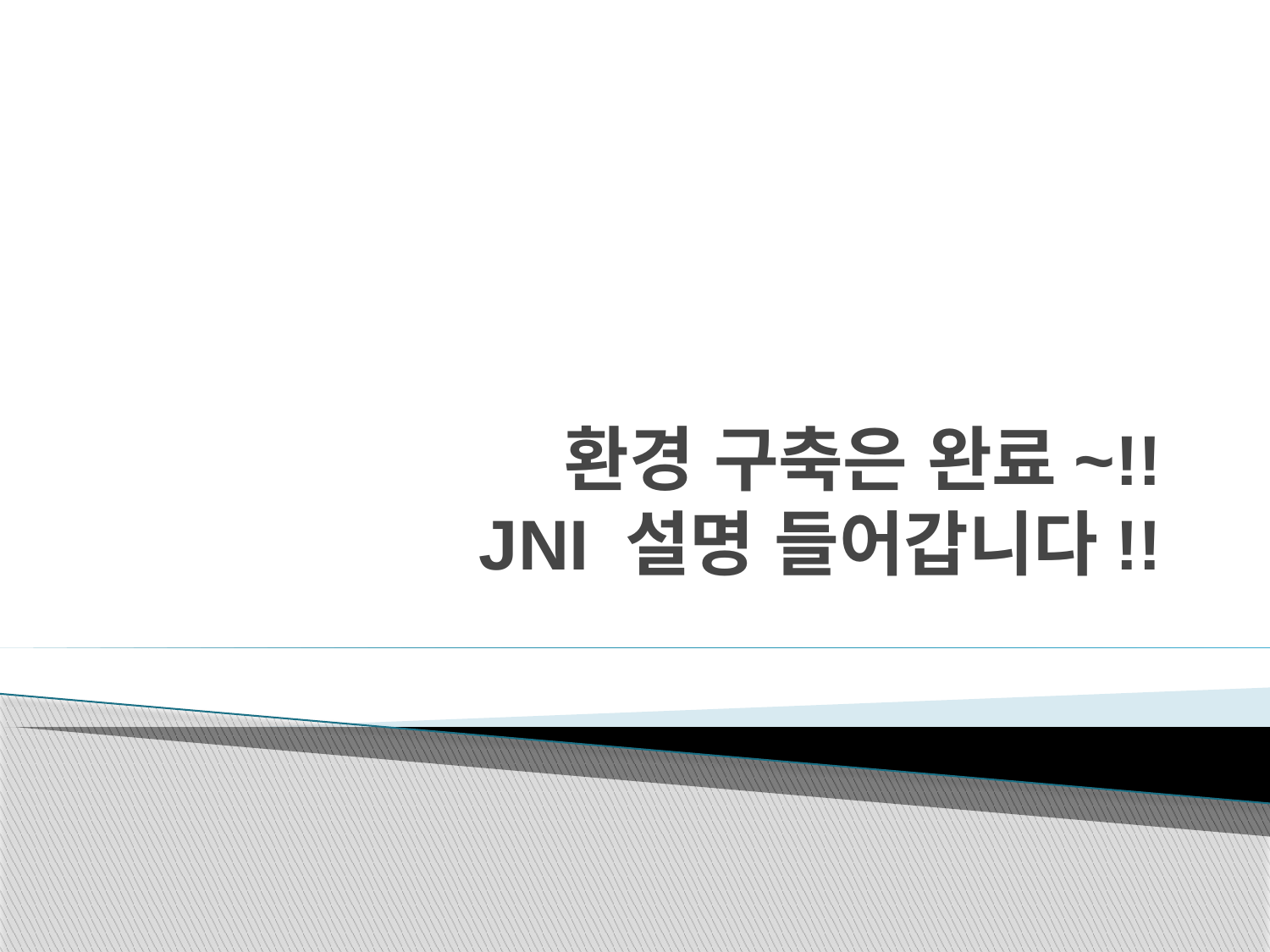

# 환경 구축은 완료~!! JNI 설명 들어갑니다!!